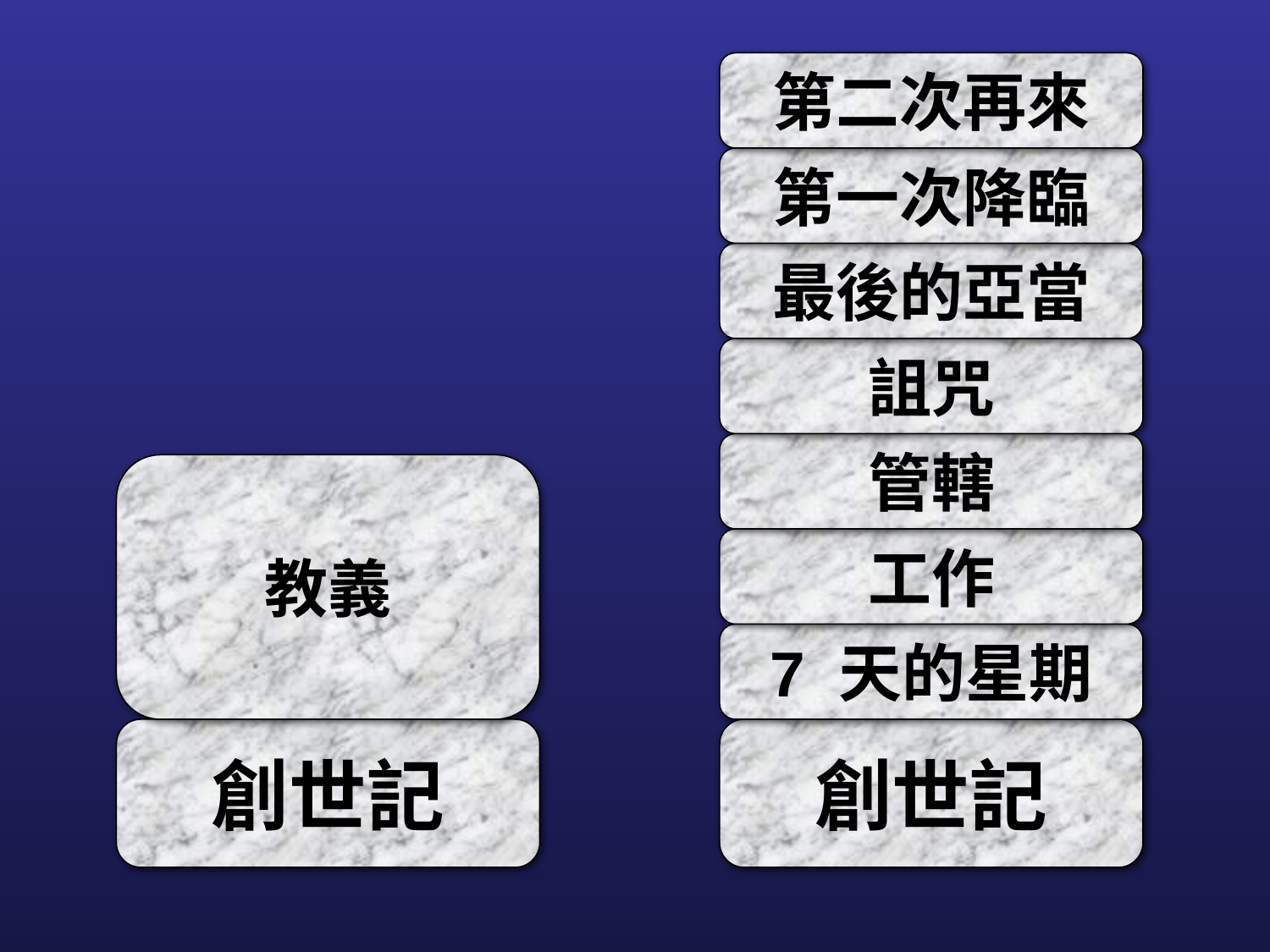

# Blocks-Genesis Doctrine & Doctrines 00405
第二次再來
第一次降臨
最後的亞當
詛咒
管轄
教義
工作
7 天的星期
創世記
創世記